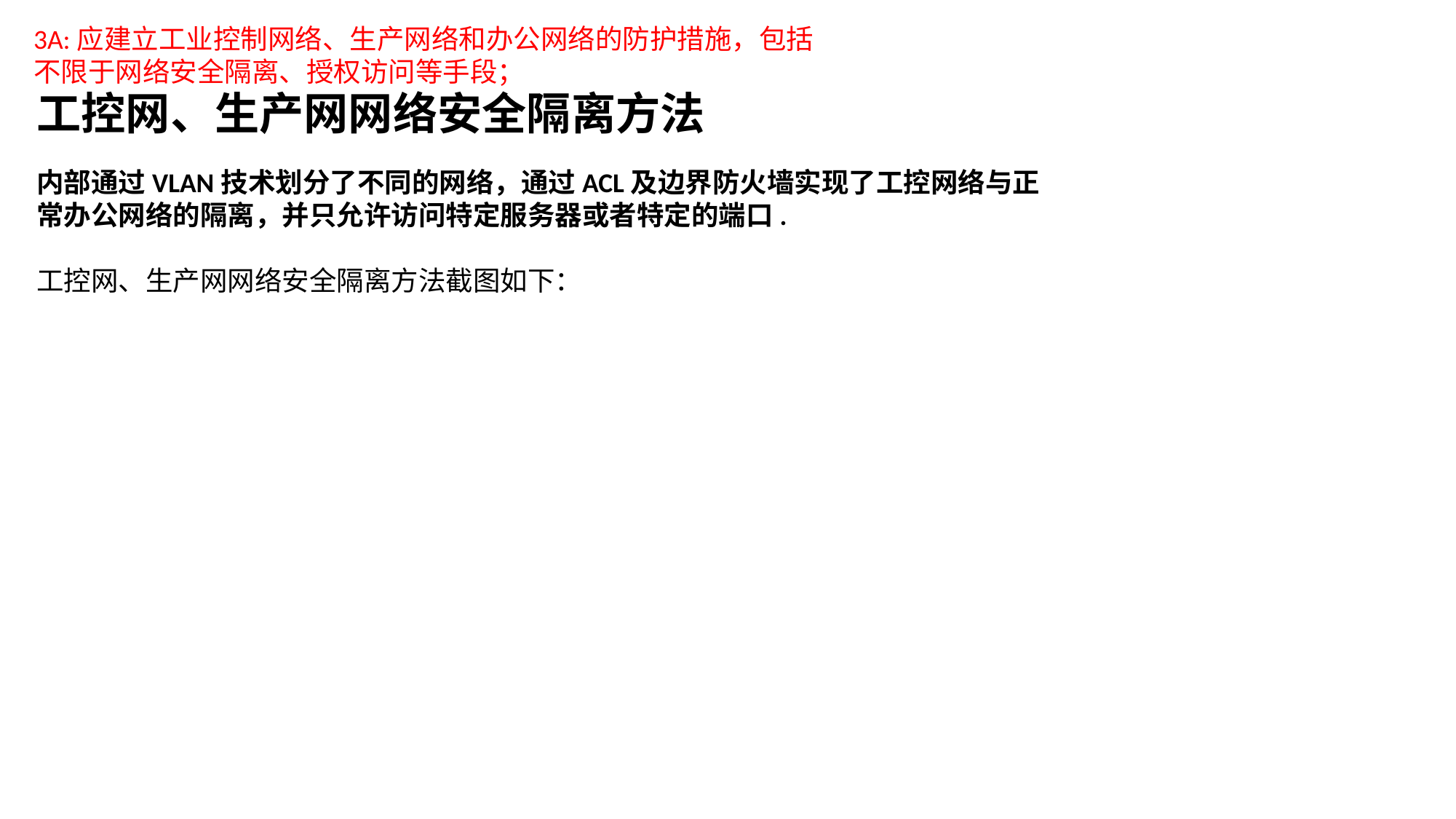

3A:应建立工业控制网络、生产网络和办公网络的防护措施，包括不限于网络安全隔离、授权访问等手段；
工控网、生产网网络安全隔离方法
内部通过VLAN技术划分了不同的网络，通过ACL及边界防火墙实现了工控网络与正常办公网络的隔离，并只允许访问特定服务器或者特定的端口.

工控网、生产网网络安全隔离方法截图如下：